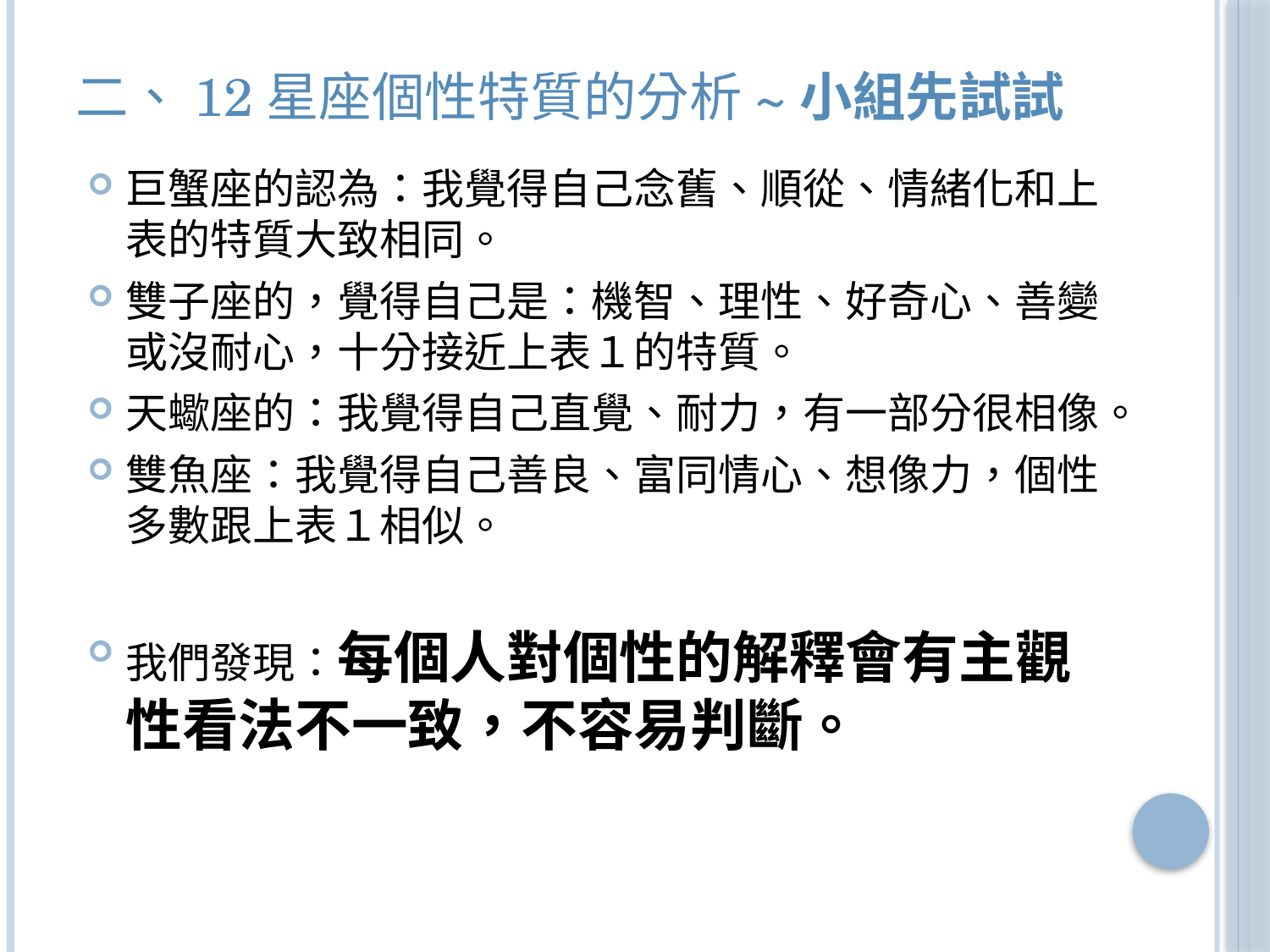

# 二、12星座個性特質的分析~小組先試試
巨蟹座的認為：我覺得自己念舊、順從、情緒化和上表的特質大致相同。
雙子座的，覺得自己是：機智、理性、好奇心、善變或沒耐心，十分接近上表１的特質。
天蠍座的：我覺得自己直覺、耐力，有一部分很相像。
雙魚座：我覺得自己善良、富同情心、想像力，個性多數跟上表１相似。

我們發現：每個人對個性的解釋會有主觀性看法不一致，不容易判斷。